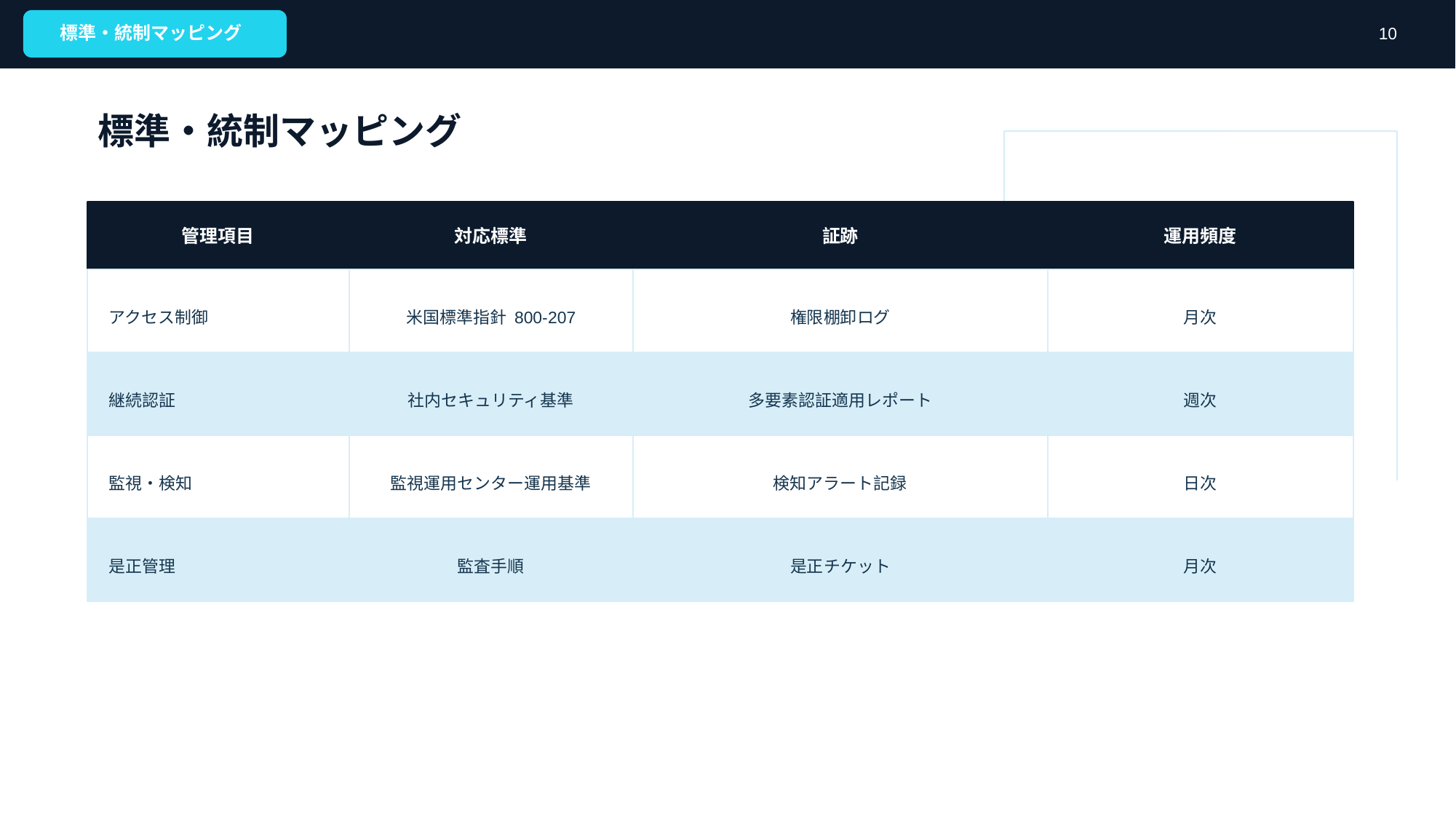

標準・統制マッピング
10
標準・統制マッピング

管理項目
対応標準
証跡
運用頻度

アクセス制御
米国標準指針 800-207
権限棚卸ログ
月次

継続認証
社内セキュリティ基準
多要素認証適用レポート
週次

監視・検知
監視運用センター運用基準
検知アラート記録
日次

是正管理
監査手順
是正チケット
月次